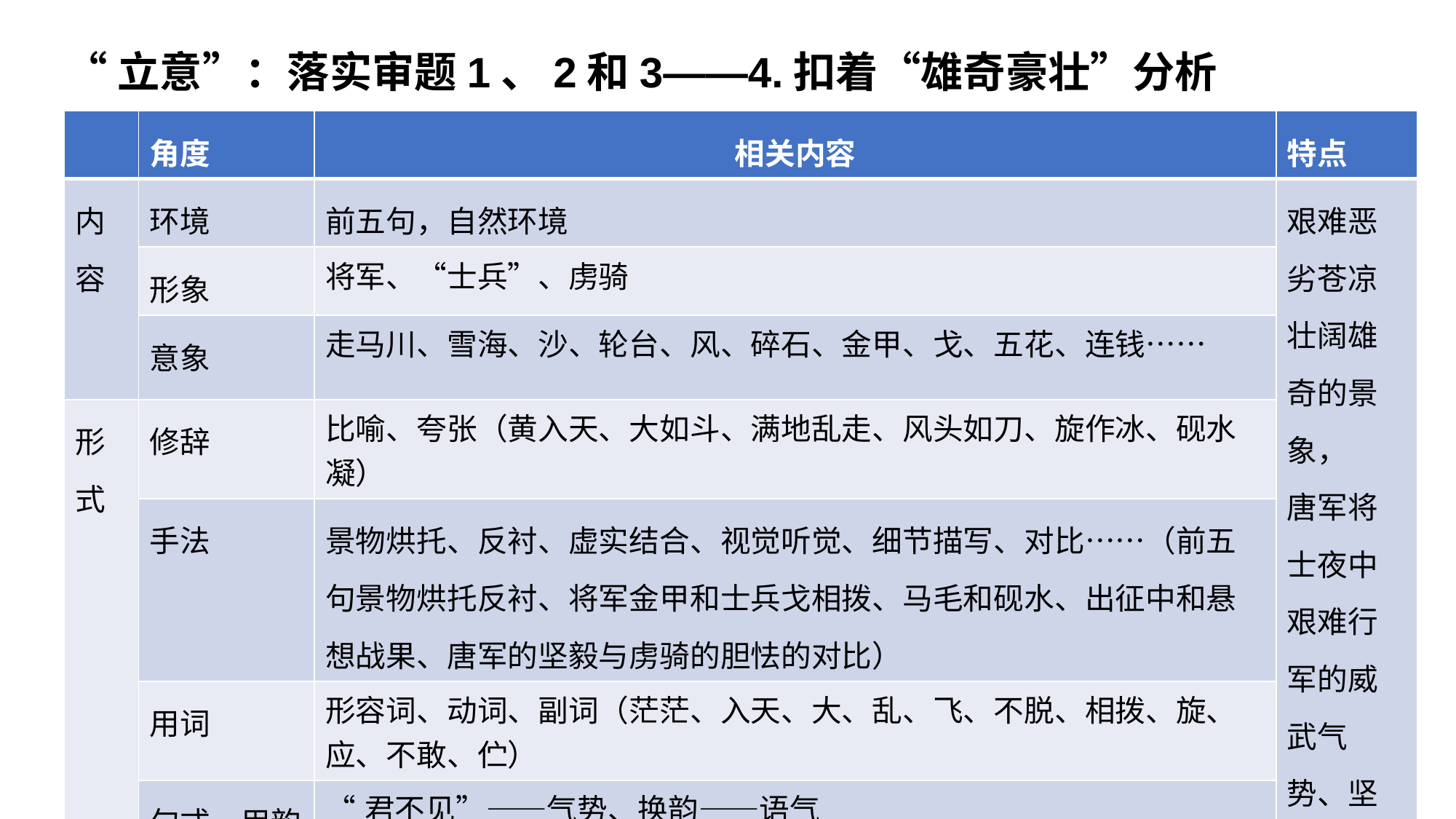

# “立意”：落实审题1、2和3——4.扣着“雄奇豪壮”分析
|  | 角度 | 相关内容 | 特点 |
| --- | --- | --- | --- |
| 内容 | 环境 | 前五句，自然环境 | 艰难恶劣苍凉壮阔雄奇的景象， 唐军将士夜中艰难行军的威武气势、坚忍不屈、自信豪迈的豪情。 |
|  | 形象 | 将军、“士兵”、虏骑 |  |
|  | 意象 | 走马川、雪海、沙、轮台、风、碎石、金甲、戈、五花、连钱…… |  |
| 形式 | 修辞 | 比喻、夸张（黄入天、大如斗、满地乱走、风头如刀、旋作冰、砚水凝） |  |
|  | 手法 | 景物烘托、反衬、虚实结合、视觉听觉、细节描写、对比……（前五句景物烘托反衬、将军金甲和士兵戈相拨、马毛和砚水、出征中和悬想战果、唐军的坚毅与虏骑的胆怯的对比） |  |
|  | 用词 | 形容词、动词、副词（茫茫、入天、大、乱、飞、不脱、相拨、旋、应、不敢、伫） |  |
|  | 句式、用韵 | “君不见”——气势、换韵——语气 |  |